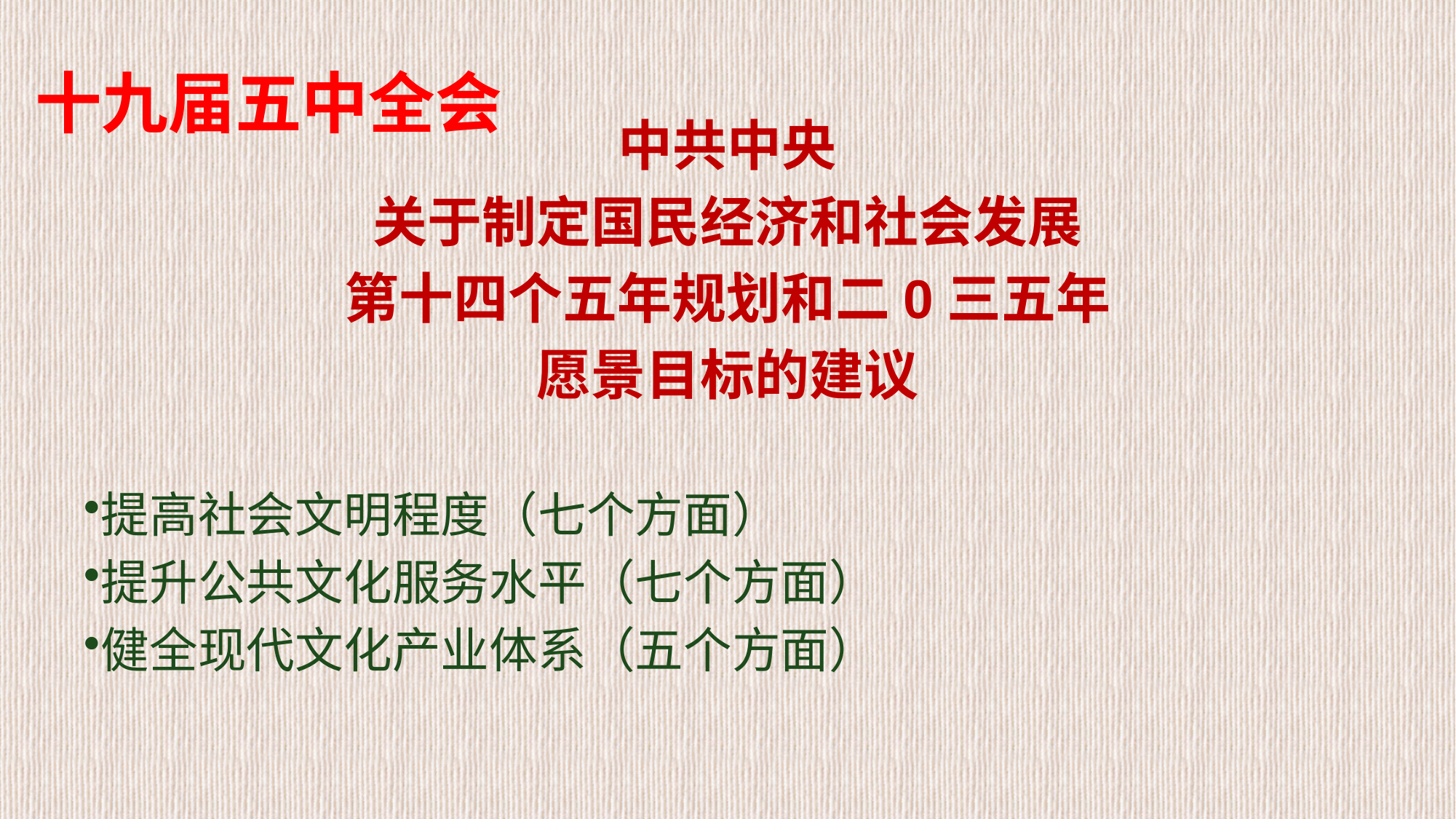

# 十九届五中全会
中共中央
关于制定国民经济和社会发展
第十四个五年规划和二0三五年
愿景目标的建议

提高社会文明程度（七个方面）
提升公共文化服务水平（七个方面）
健全现代文化产业体系（五个方面）